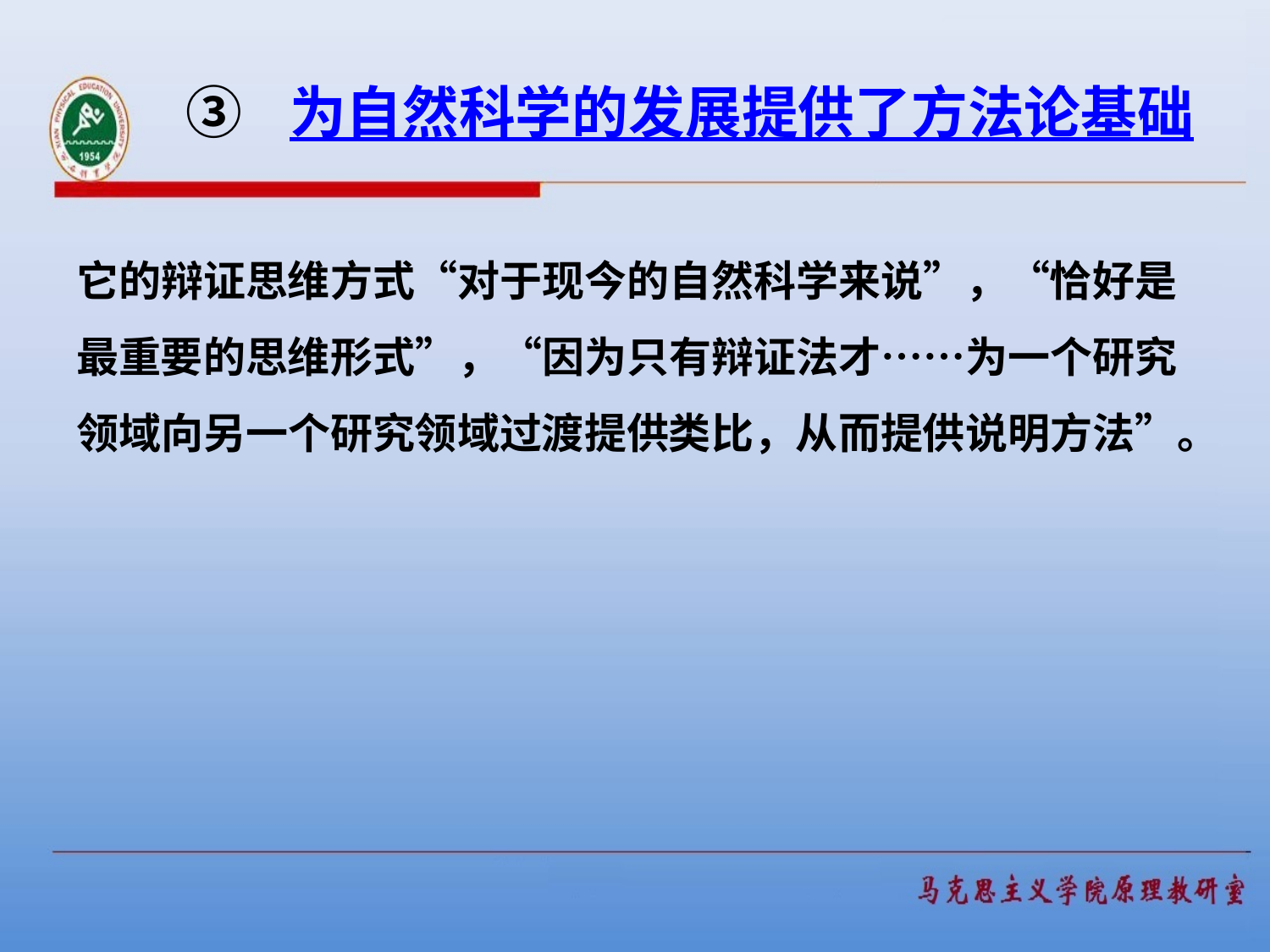

# 为自然科学的发展提供了方法论基础
它的辩证思维方式“对于现今的自然科学来说”，“恰好是最重要的思维形式”，“因为只有辩证法才……为一个研究领域向另一个研究领域过渡提供类比，从而提供说明方法”。